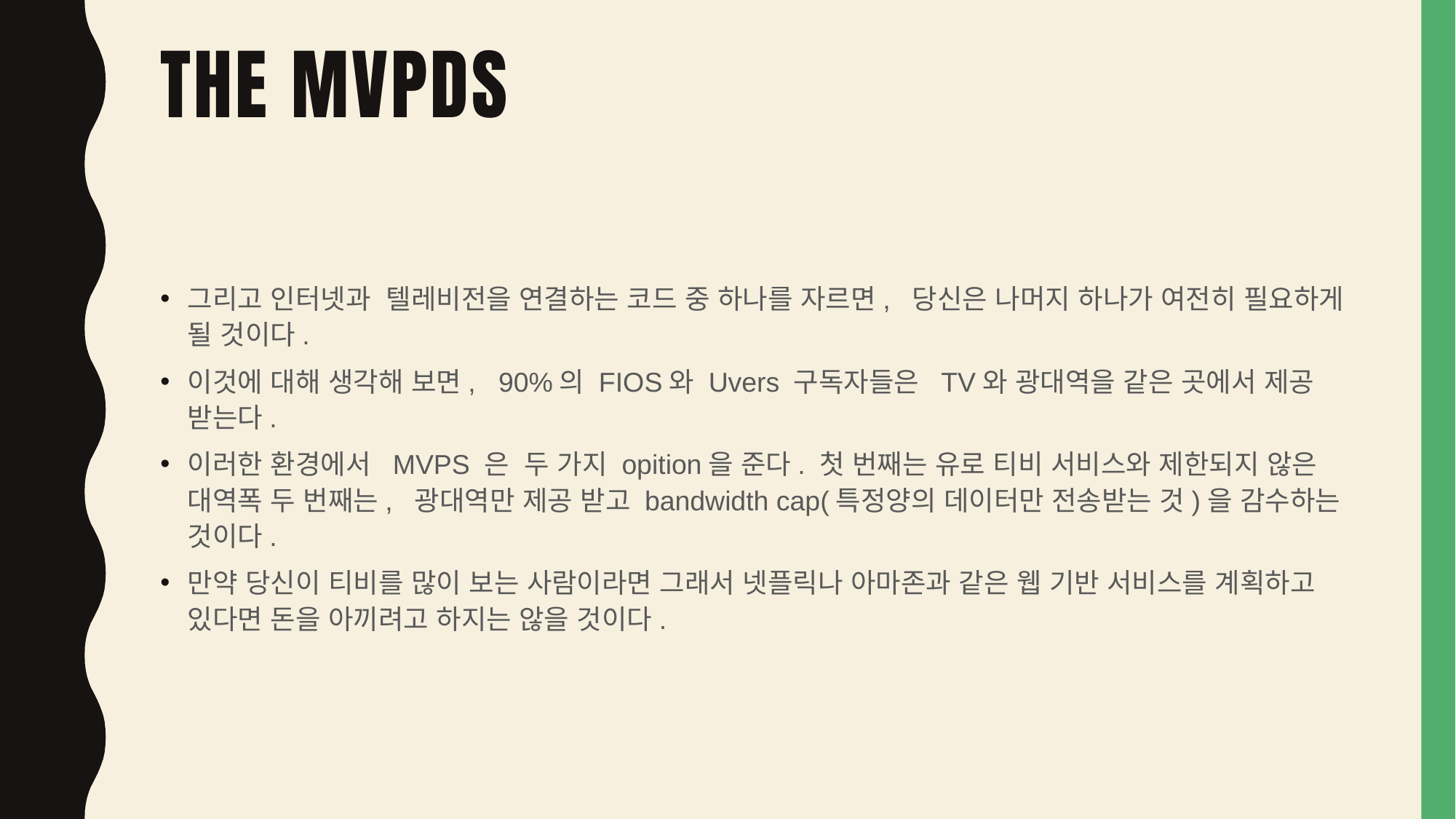

# THE mvpds
그리고 인터넷과  텔레비전을 연결하는 코드 중 하나를 자르면,  당신은 나머지 하나가 여전히 필요하게 될 것이다.
이것에 대해 생각해 보면,   90%의 FIOS와 Uvers 구독자들은  TV와 광대역을 같은 곳에서 제공 받는다.
이러한 환경에서  MVPS 은  두 가지 opition을 준다. 첫 번째는 유로 티비 서비스와 제한되지 않은  대역폭 두 번째는,  광대역만 제공 받고 bandwidth cap(특정양의 데이터만 전송받는 것)을 감수하는 것이다.
만약 당신이 티비를 많이 보는 사람이라면 그래서 넷플릭나 아마존과 같은 웹 기반 서비스를 계획하고 있다면 돈을 아끼려고 하지는 않을 것이다.